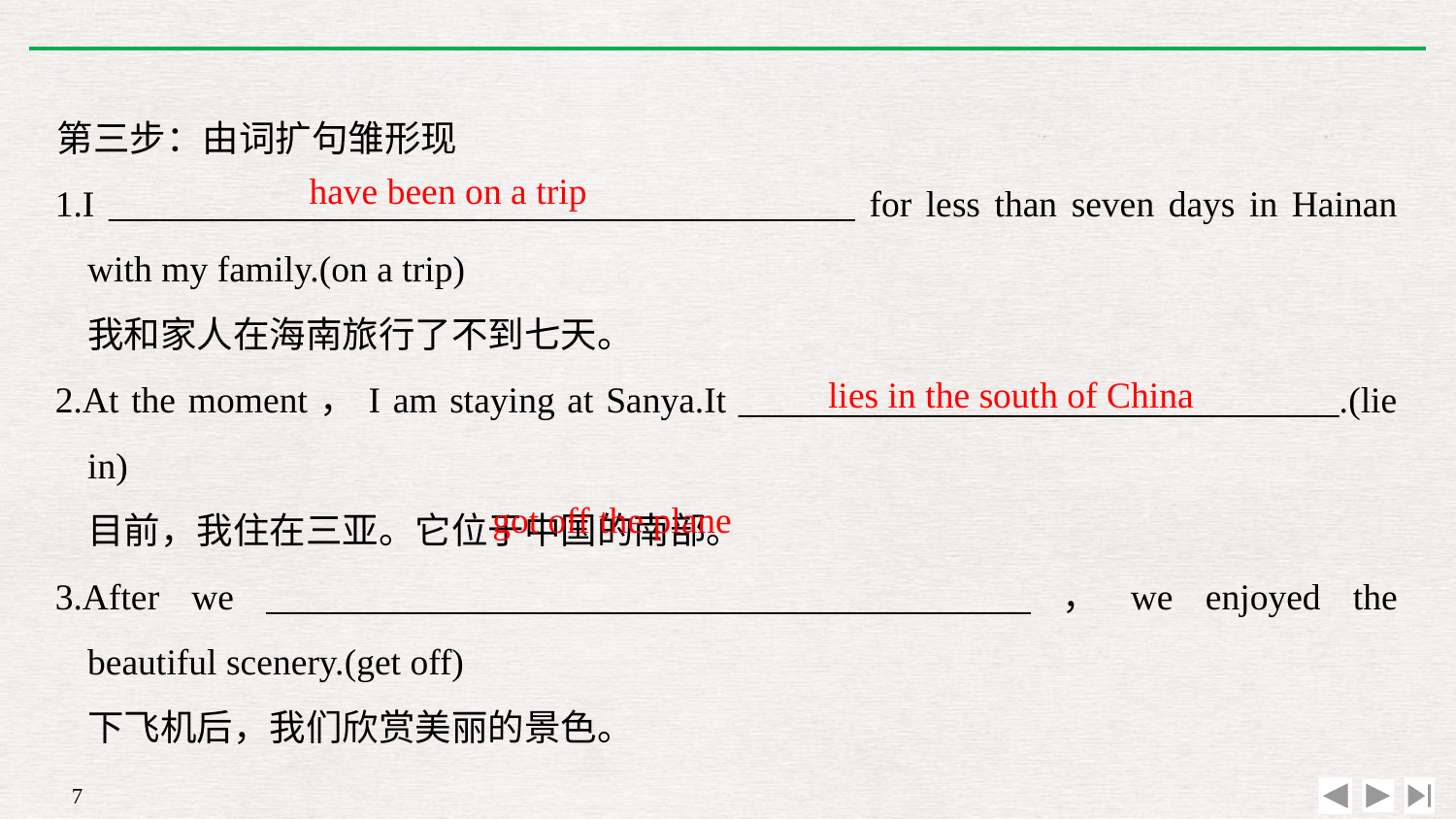

第三步：由词扩句雏形现
have been on a trip
1.I _________________________________________ for less than seven days in Hainan with my family.(on a trip)
	我和家人在海南旅行了不到七天。
2.At the moment，I am staying at Sanya.It _________________________________.(lie in)
	目前，我住在三亚。它位于中国的南部。
3.After we __________________________________________，we enjoyed the beautiful scenery.(get off)
	下飞机后，我们欣赏美丽的景色。
lies in the south of China
got off the plane